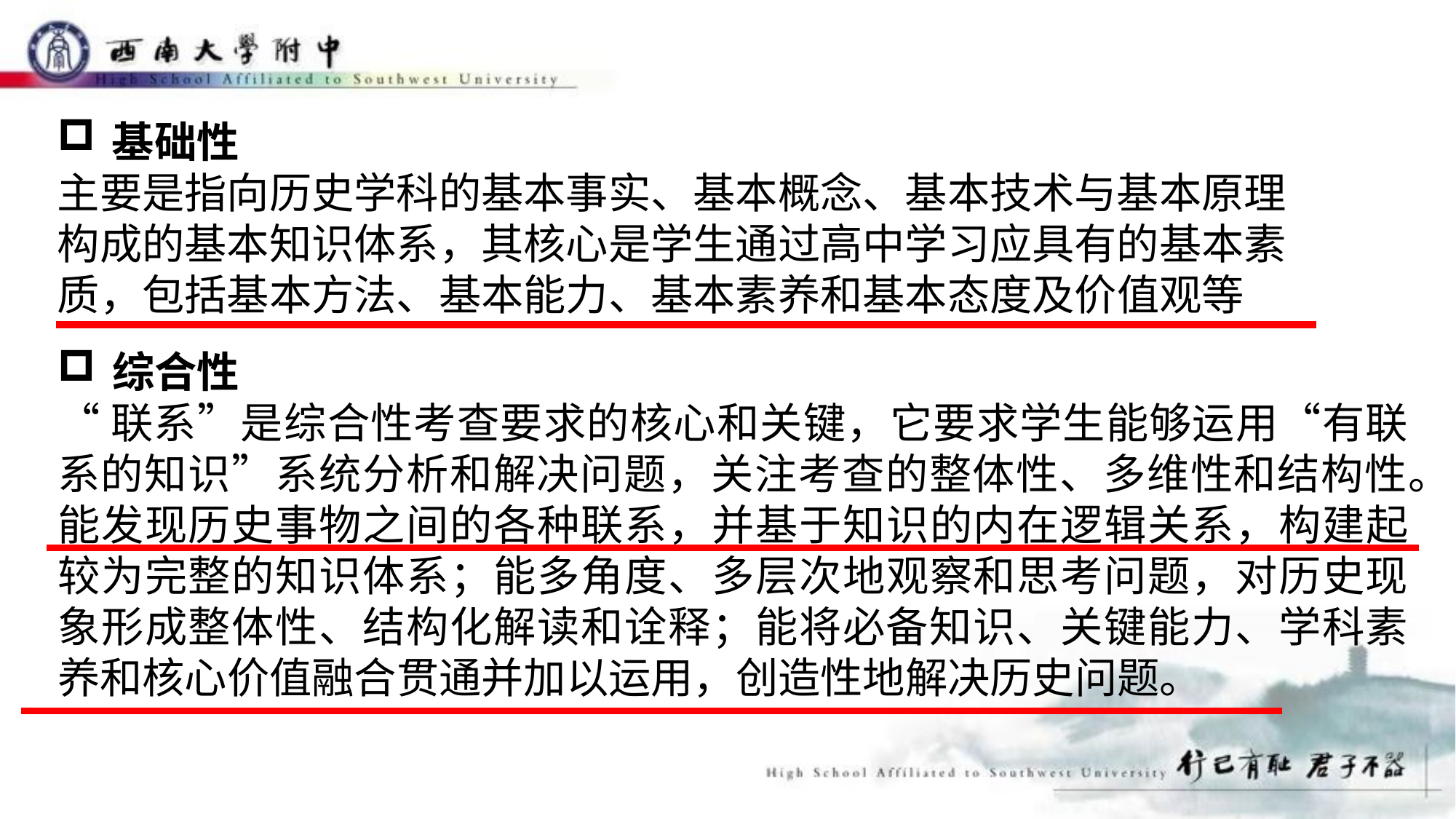

基础性
主要是指向历史学科的基本事实、基本概念、基本技术与基本原理构成的基本知识体系，其核心是学生通过高中学习应具有的基本素质，包括基本方法、基本能力、基本素养和基本态度及价值观等
综合性
“联系”是综合性考查要求的核心和关键，它要求学生能够运用“有联系的知识”系统分析和解决问题，关注考查的整体性、多维性和结构性。能发现历史事物之间的各种联系，并基于知识的内在逻辑关系，构建起较为完整的知识体系；能多角度、多层次地观察和思考问题，对历史现象形成整体性、结构化解读和诠释；能将必备知识、关键能力、学科素养和核心价值融合贯通并加以运用，创造性地解决历史问题。